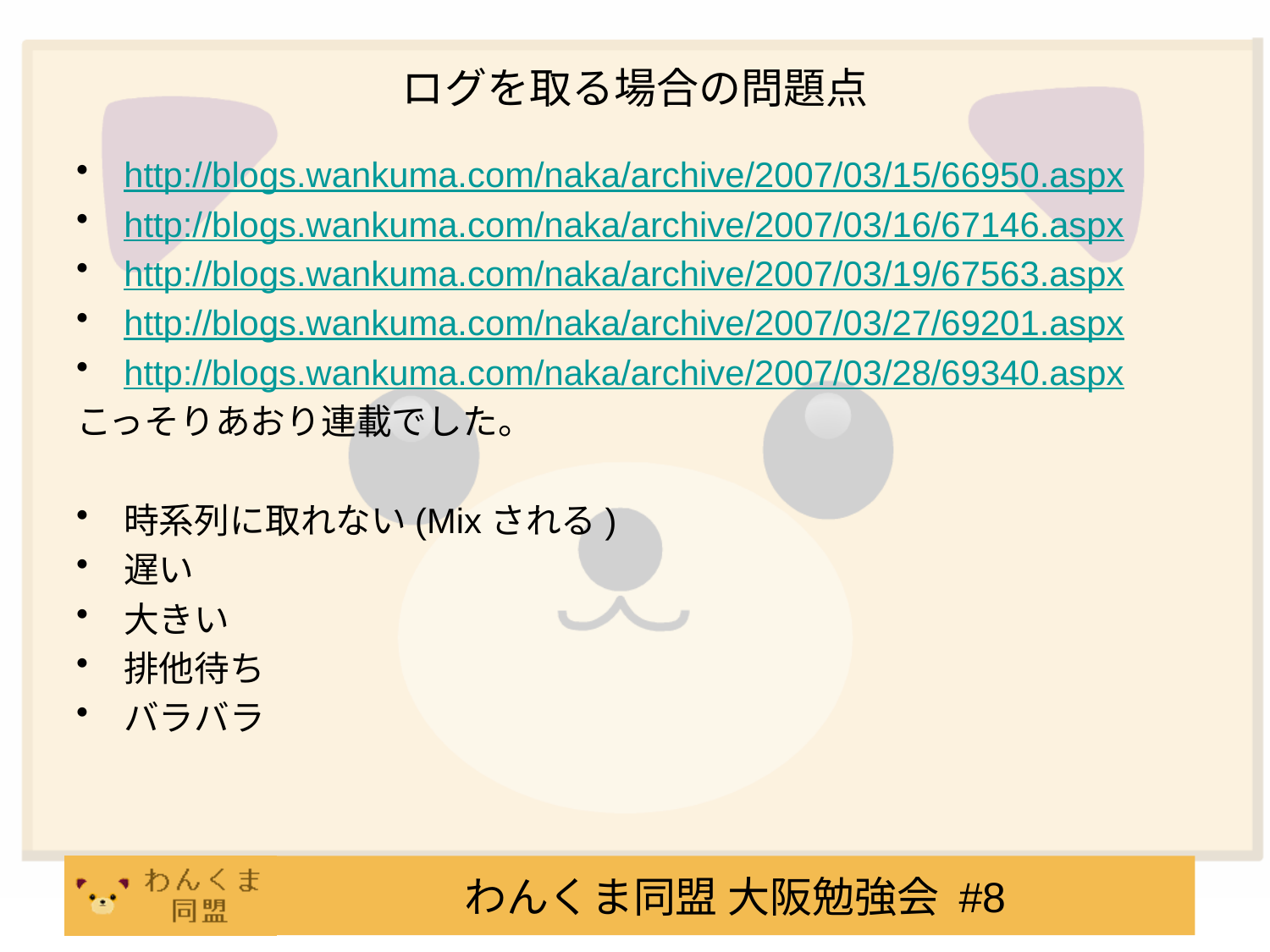

# ログを取る場合の問題点
http://blogs.wankuma.com/naka/archive/2007/03/15/66950.aspx
http://blogs.wankuma.com/naka/archive/2007/03/16/67146.aspx
http://blogs.wankuma.com/naka/archive/2007/03/19/67563.aspx
http://blogs.wankuma.com/naka/archive/2007/03/27/69201.aspx
http://blogs.wankuma.com/naka/archive/2007/03/28/69340.aspx
こっそりあおり連載でした。

時系列に取れない(Mixされる)
遅い
大きい
排他待ち
バラバラ